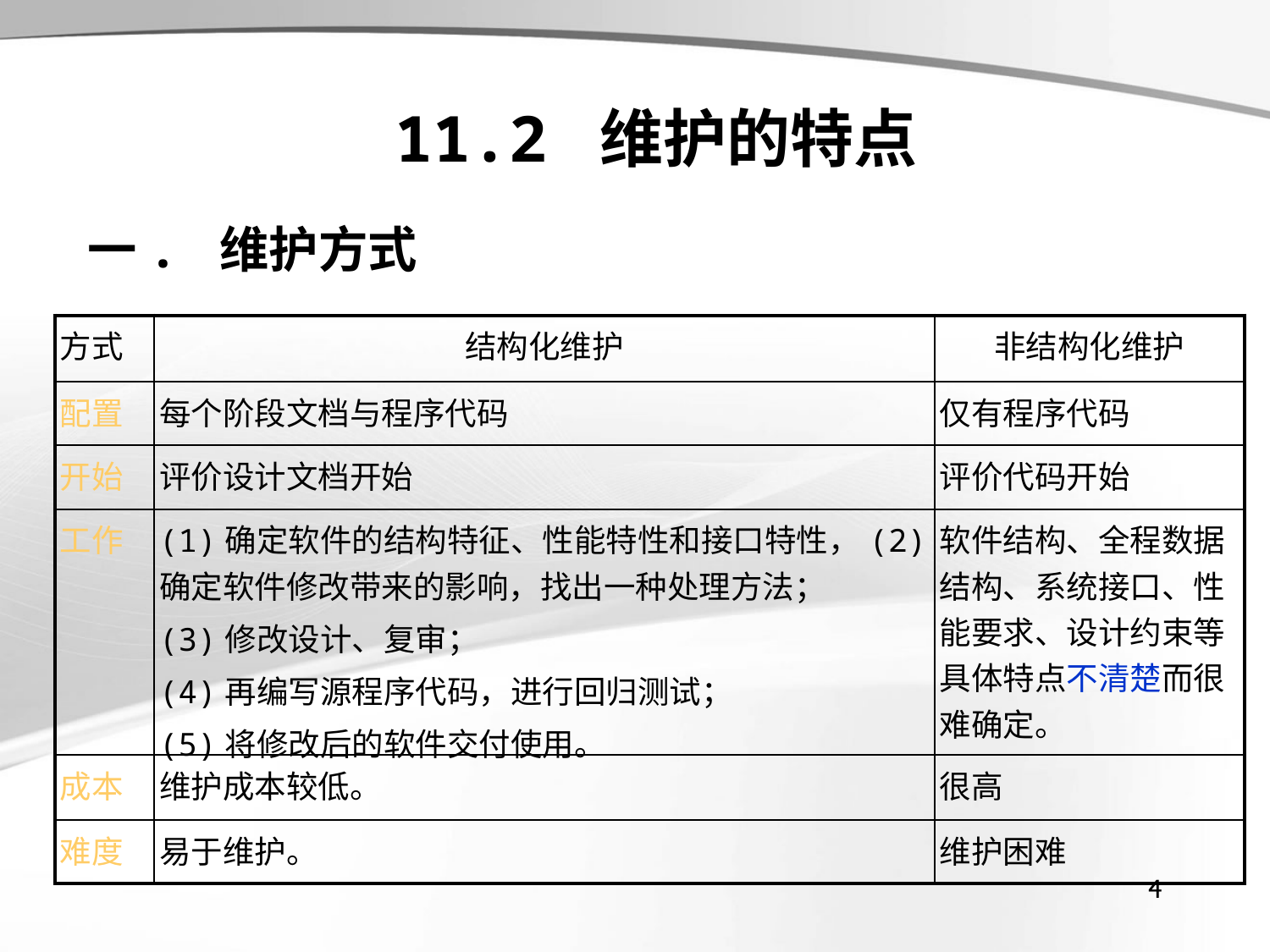

# 11.2 维护的特点
一. 维护方式
| 方式 | 结构化维护 | 非结构化维护 |
| --- | --- | --- |
| 配置 | 每个阶段文档与程序代码 | 仅有程序代码 |
| 开始 | 评价设计文档开始 | 评价代码开始 |
| 工作 | (1)确定软件的结构特征、性能特性和接口特性，(2)确定软件修改带来的影响，找出一种处理方法； (3)修改设计、复审； (4)再编写源程序代码，进行回归测试； (5)将修改后的软件交付使用。 | 软件结构、全程数据结构、系统接口、性能要求、设计约束等具体特点不清楚而很难确定。 |
| 成本 | 维护成本较低。 | 很高 |
| 难度 | 易于维护。 | 维护困难 |
4